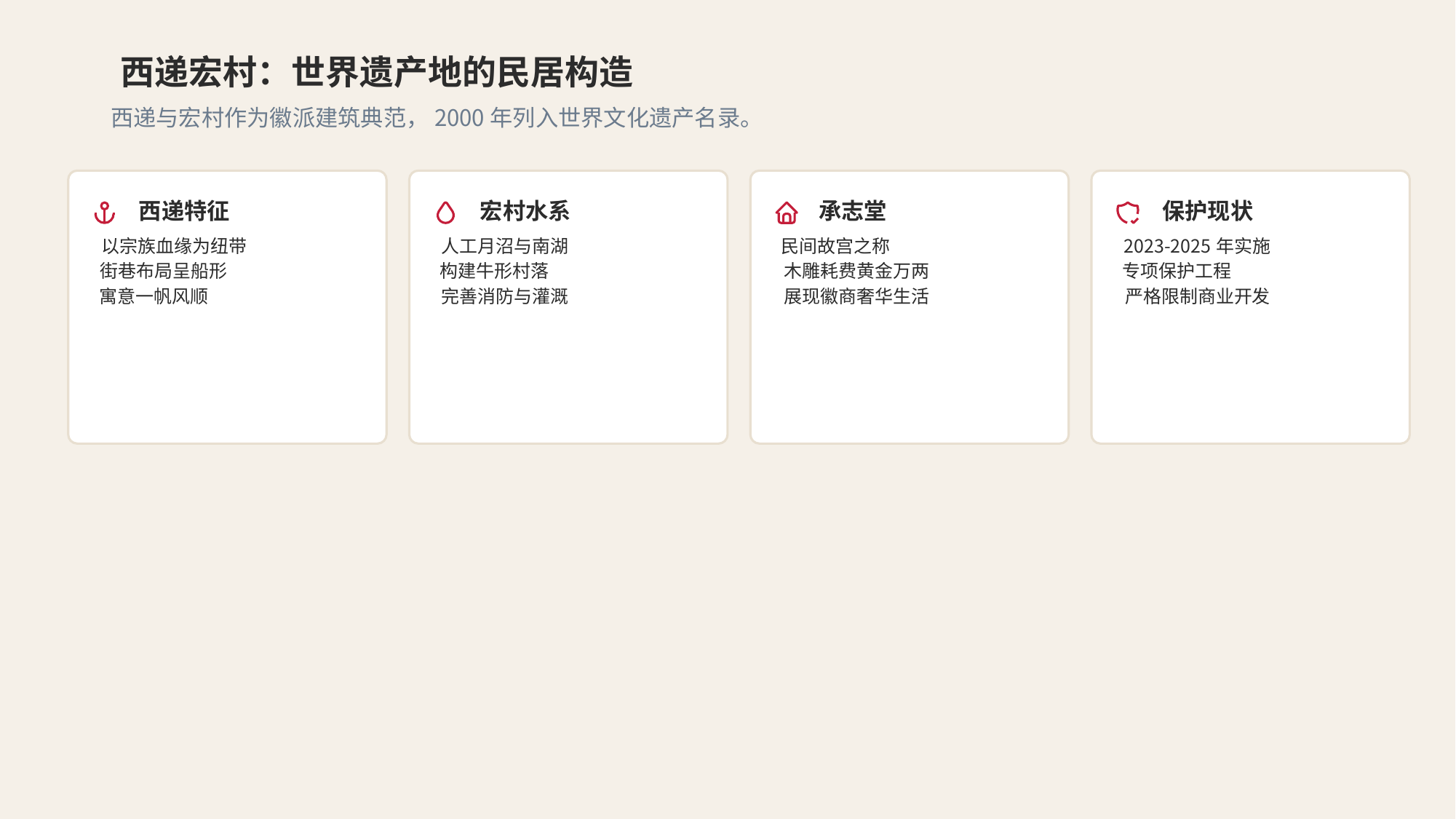

西递宏村：世界遗产地的民居构造
西递与宏村作为徽派建筑典范，2000年列入世界文化遗产名录。

西递特征

以宗族血缘为纽带
街巷布局呈船形
寓意一帆风顺

宏村水系

人工月沼与南湖
构建牛形村落
完善消防与灌溉

承志堂

民间故宫之称
木雕耗费黄金万两
展现徽商奢华生活

保护现状

2023-2025年实施
专项保护工程
严格限制商业开发